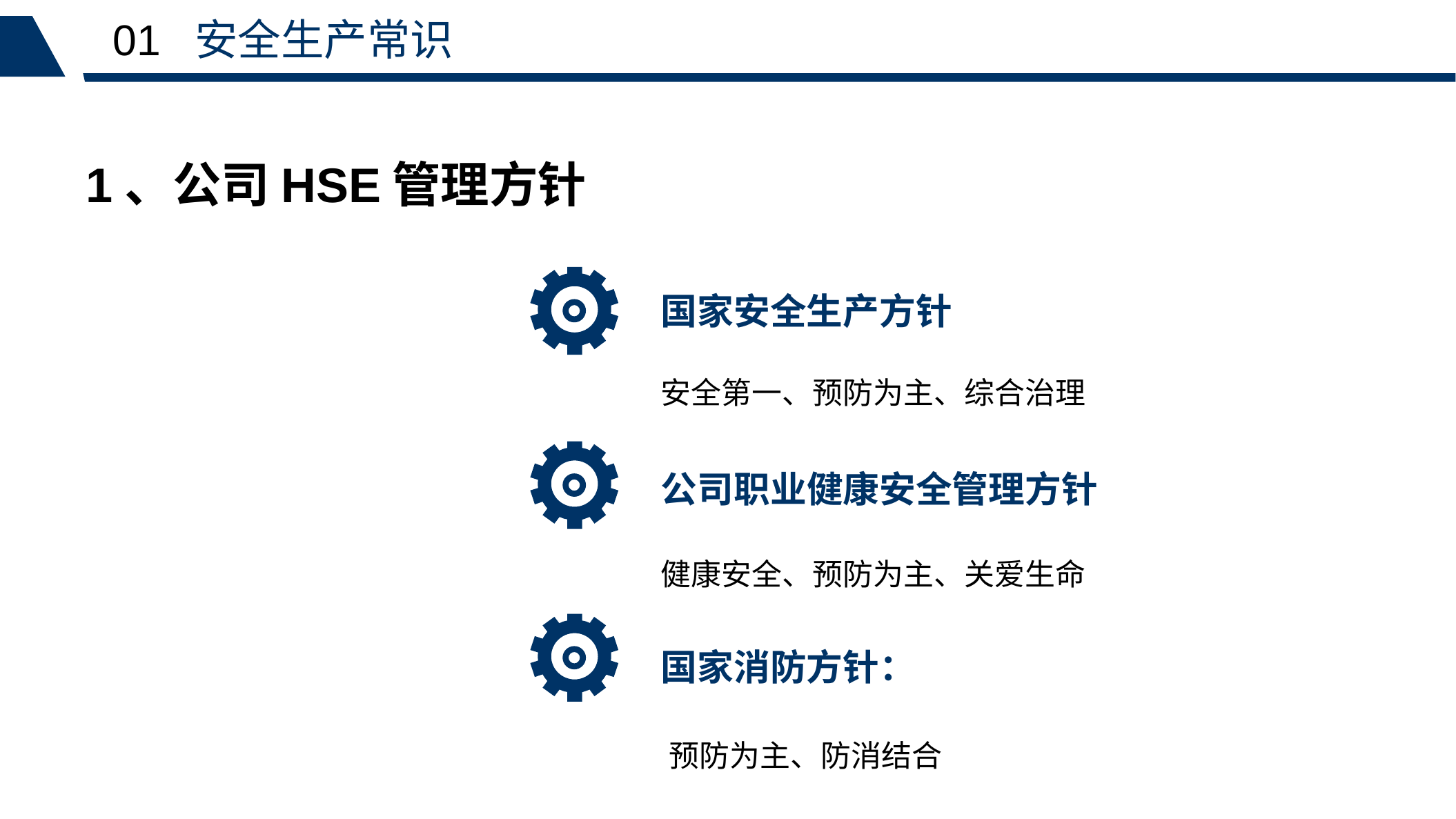

01  安全生产常识

# 1、公司HSE管理方针

国家安全生产方针
安全第一、预防为主、综合治理

公司职业健康安全管理方针
健康安全、预防为主、关爱生命

国家消防方针：
预防为主、防消结合